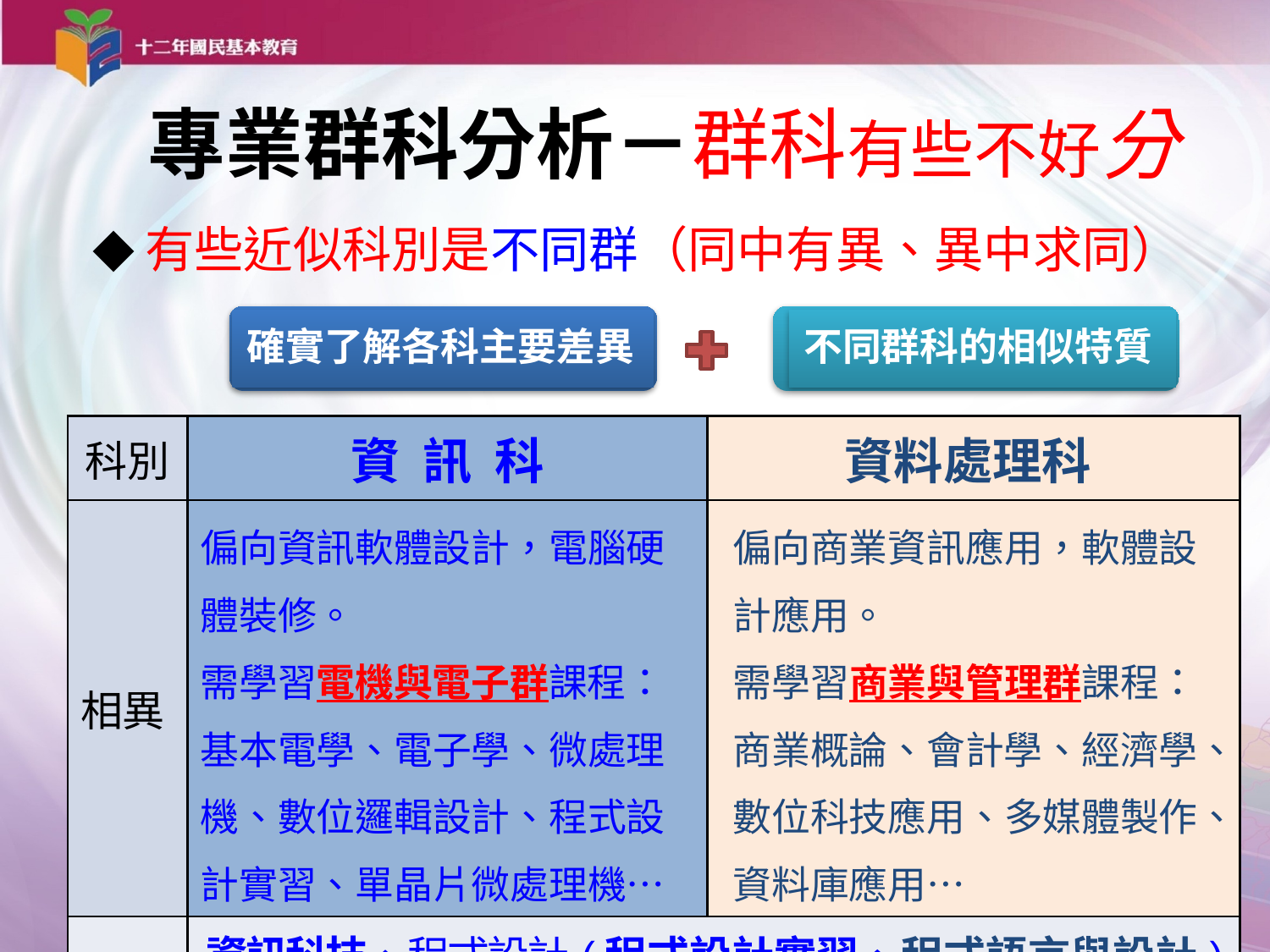

# 專業群科分析－群科有些不好分
◆有些近似科別是不同群（同中有異、異中求同）

確實了解各科主要差異

不同群科的相似特質

| 科別 | 資 訊 科 | 資料處理科 |
| --- | --- | --- |
| 相異 | 偏向資訊軟體設計，電腦硬體裝修。 需學習電機與電子群課程： 基本電學、電子學、微處理機、數位邏輯設計、程式設計實習、單晶片微處理機… | 偏向商業資訊應用，軟體設計應用。 需學習商業與管理群課程：商業概論、會計學、經濟學、數位科技應用、多媒體製作、資料庫應用… |
| 相似 | 資訊科技、程式設計(程式設計實習、程式語言與設計) 等 |  |